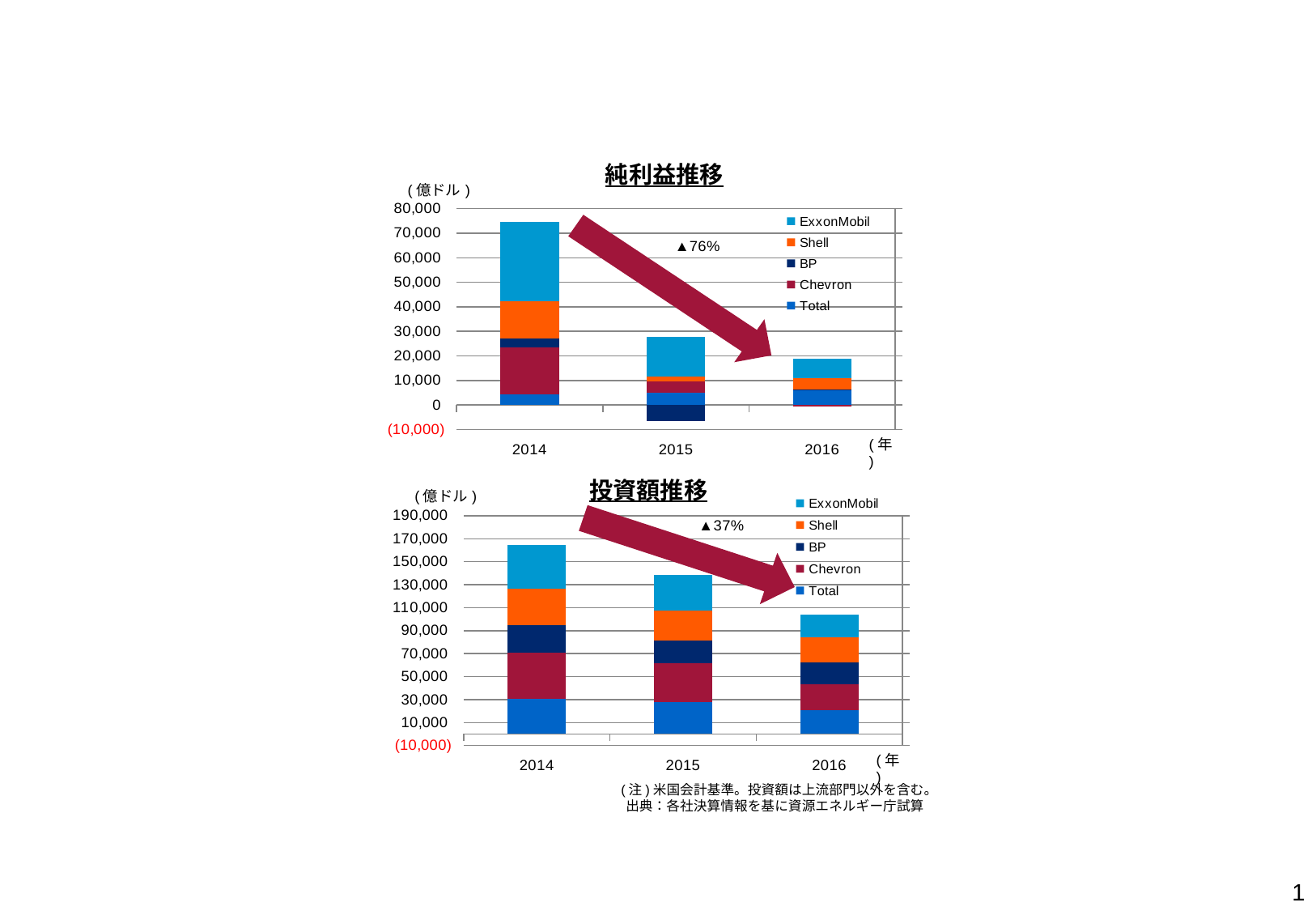

純利益推移

### Chart

| Category | Total | Chevron | BP | Shell | ExxonMobil |
|---|---|---|---|---|---|
| 2016 | 6196.0 | -497.0 | 115.0 | 4575.0 | 7840.0 |
| 2015 | 5087.0 | 4587.0 | -6482.0 | 1939.0 | 16150.0 |
| 2014 | 4244.0 | 19241.0 | 3780.0 | 14874.0 | 32520.0 |
投資額推移

### Chart

| Category | Total | Chevron | BP | Shell | ExxonMobil |
|---|---|---|---|---|---|
| 2016 | 20530.0 | 22428.0 | 19379.0 | 22116.0 | 19304.0 |
| 2015 | 28033.0 | 33979.0 | 19458.0 | 26131.0 | 31051.0 |
| 2014 | 30509.0 | 40316.0 | 23781.0 | 31676.0 | 38537.0 |
(注)米国会計基準。投資額は上流部門以外を含む。
出典：各社決算情報を基に資源エネルギー庁試算
1